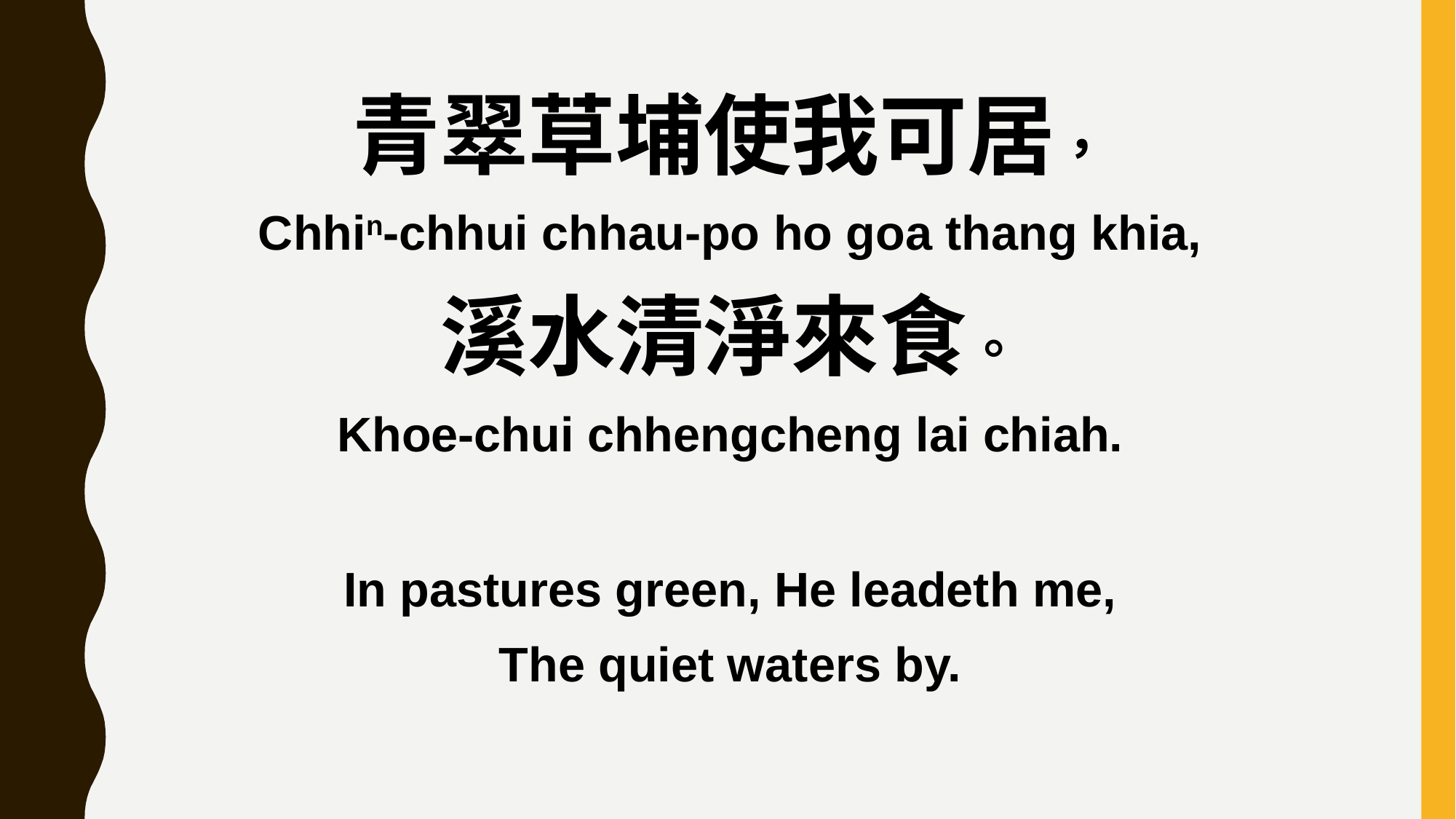

青翠草埔使我可居，
Chhin-chhui chhau-po ho goa thang khia,
溪水清淨來食。
Khoe-chui chhengcheng lai chiah.

In pastures green, He leadeth me,
The quiet waters by.